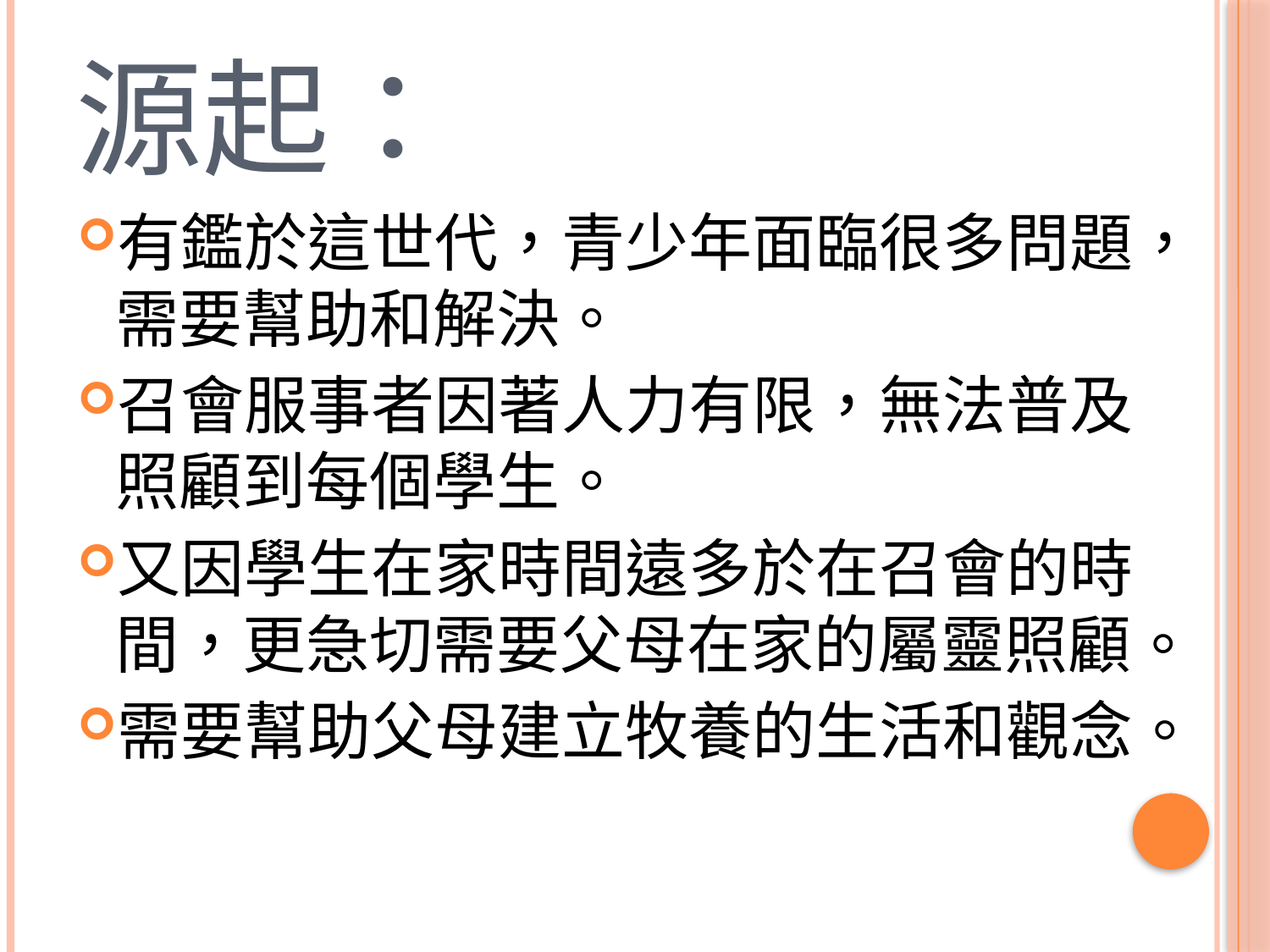

# 源起：
有鑑於這世代，青少年面臨很多問題，需要幫助和解決。
召會服事者因著人力有限，無法普及照顧到每個學生。
又因學生在家時間遠多於在召會的時間，更急切需要父母在家的屬靈照顧。
需要幫助父母建立牧養的生活和觀念。